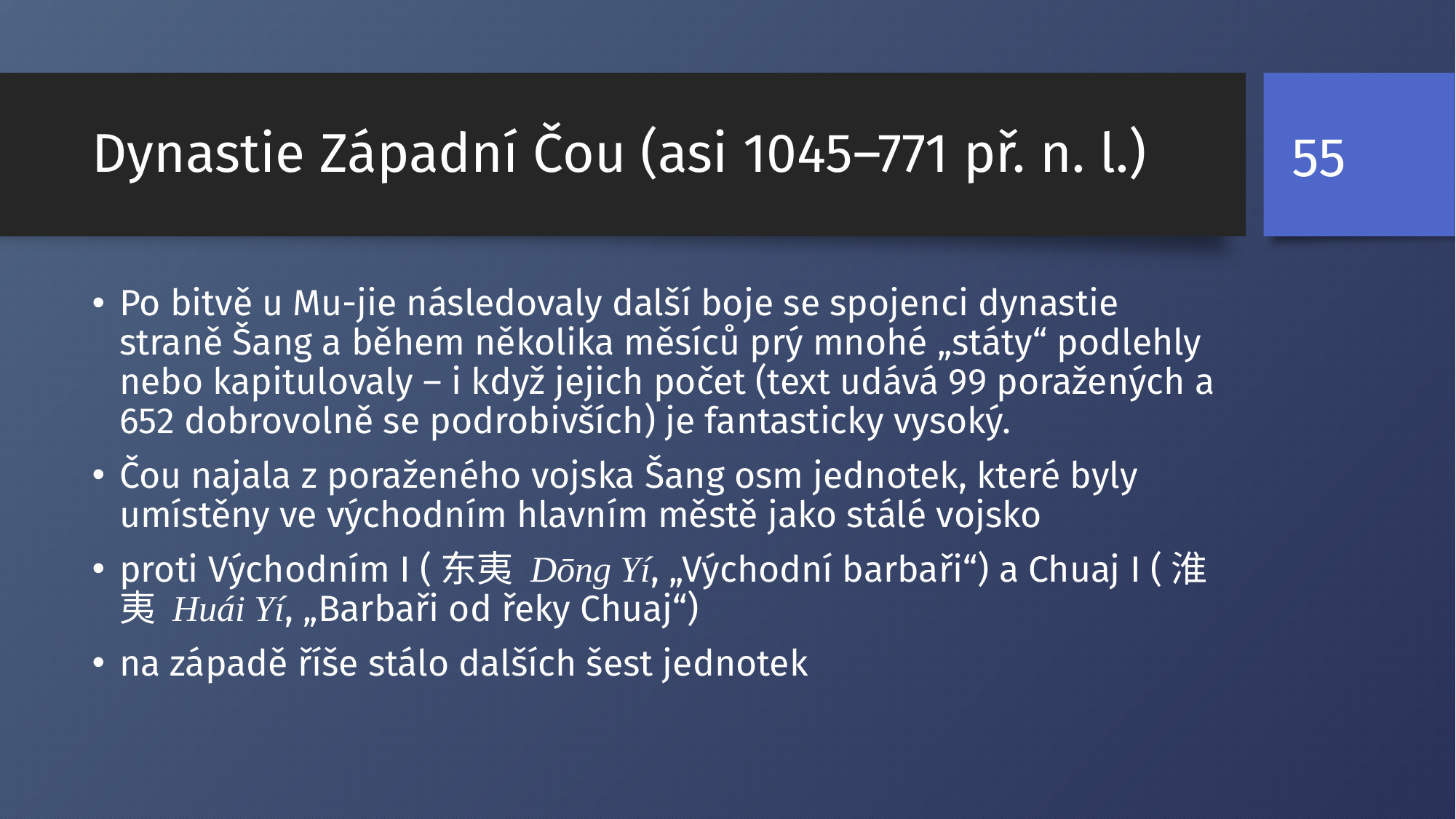

55
# Dynastie Západní Čou (asi 1045–771 př. n. l.)
Po bitvě u Mu-jie následovaly další boje se spojenci dynastie straně Šang a během několika měsíců prý mnohé „státy“ podlehly nebo kapitulovaly – i když jejich počet (text udává 99 poražených a 652 dobrovolně se podrobivších) je fantasticky vysoký.
Čou najala z poraženého vojska Šang osm jednotek, které byly umístěny ve východním hlavním městě jako stálé vojsko
proti Východním I (东夷 Dōng Yí, „Východní barbaři“) a Chuaj I (淮夷 Huái Yí, „Barbaři od řeky Chuaj“)
na západě říše stálo dalších šest jednotek